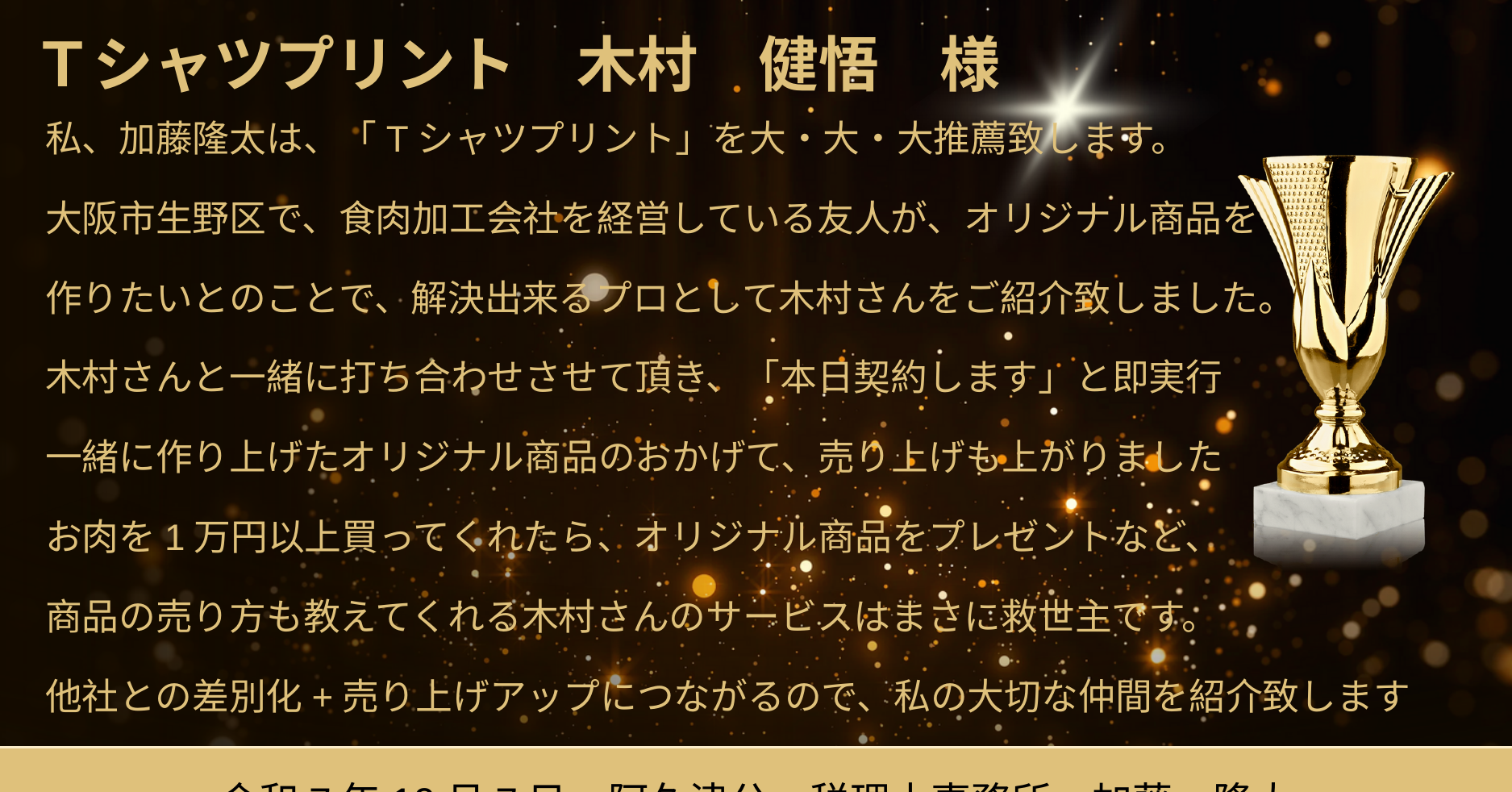

Ｔシャツプリント　木村　健悟　様
私、加藤隆太は、「Tシャツプリント」を大・大・大推薦致します。

大阪市生野区で、食肉加工会社を経営している友人が、オリジナル商品を

作りたいとのことで、解決出来るプロとして木村さんをご紹介致しました。

木村さんと一緒に打ち合わせさせて頂き、「本日契約します」と即実行

一緒に作り上げたオリジナル商品のおかげて、売り上げも上がりました

お肉を1万円以上買ってくれたら、オリジナル商品をプレゼントなど、

商品の売り方も教えてくれる木村さんのサービスはまさに救世主です。

他社との差別化+売り上げアップにつながるので、私の大切な仲間を紹介致します

令和7年10月7日　阿久津公一税理士事務所　加藤　隆太